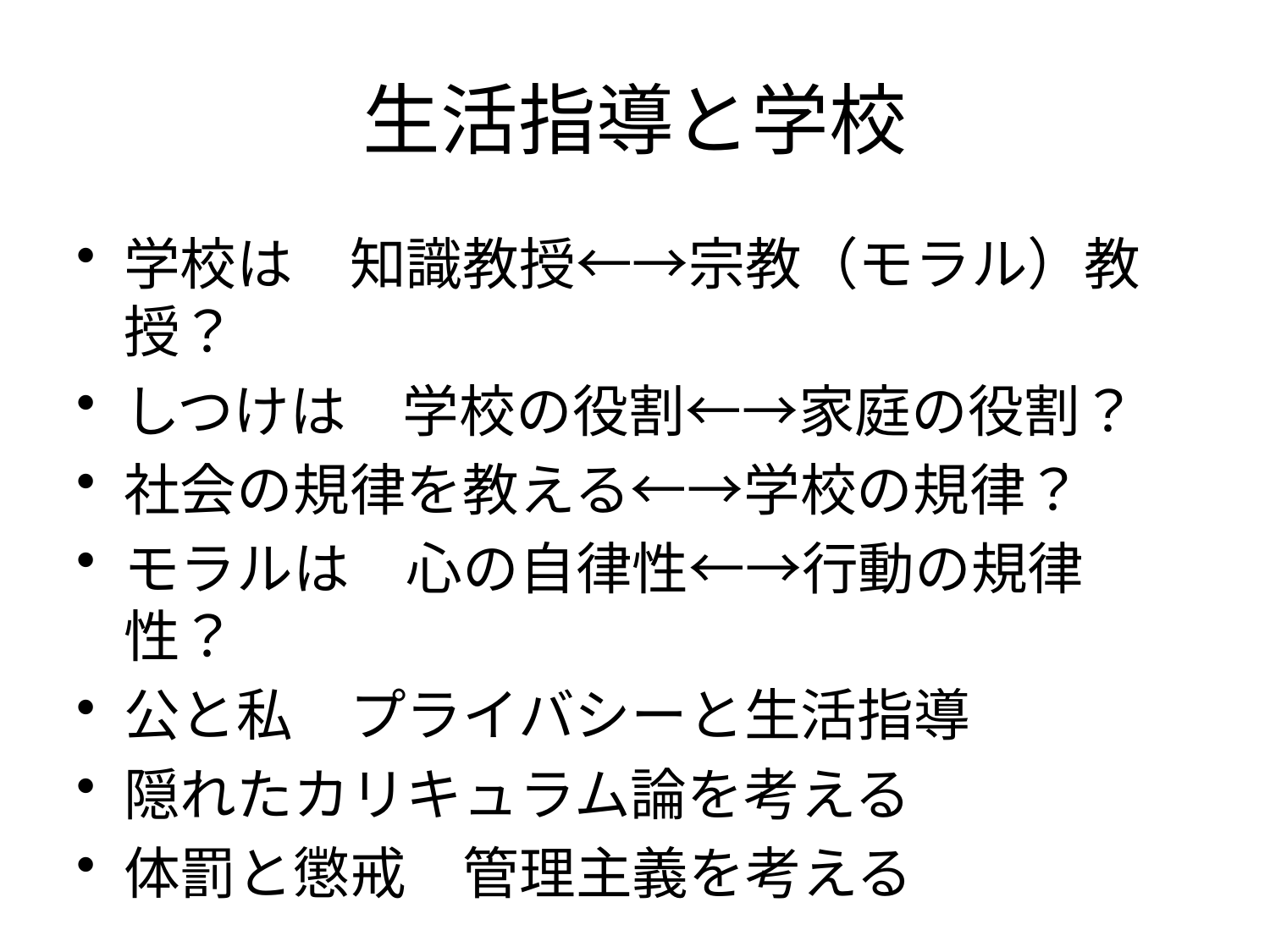

# 生活指導と学校
学校は　知識教授←→宗教（モラル）教授？
しつけは　学校の役割←→家庭の役割？
社会の規律を教える←→学校の規律？
モラルは　心の自律性←→行動の規律性？
公と私　プライバシーと生活指導
隠れたカリキュラム論を考える
体罰と懲戒　管理主義を考える